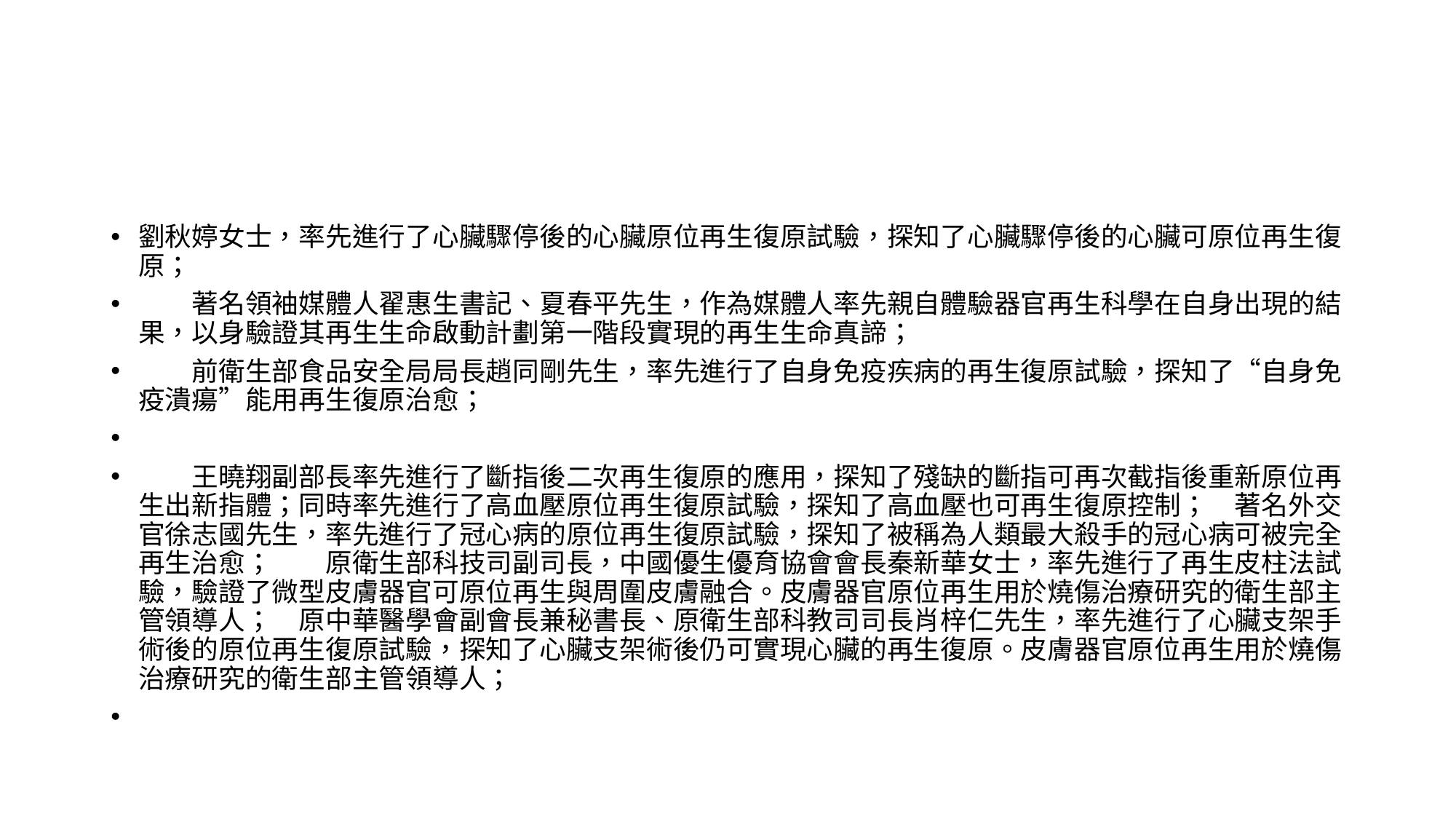

劉秋婷女士，率先進行了心臟驟停後的心臟原位再生復原試驗，探知了心臟驟停後的心臟可原位再生復原；
　　著名領袖媒體人翟惠生書記、夏春平先生，作為媒體人率先親自體驗器官再生科學在自身出現的結果，以身驗證其再生生命啟動計劃第一階段實現的再生生命真諦；
　　前衛生部食品安全局局長趙同剛先生，率先進行了自身免疫疾病的再生復原試驗，探知了“自身免疫潰瘍”能用再生復原治愈；

　　王曉翔副部長率先進行了斷指後二次再生復原的應用，探知了殘缺的斷指可再次截指後重新原位再生出新指體；同時率先進行了高血壓原位再生復原試驗，探知了高血壓也可再生復原控制；　著名外交官徐志國先生，率先進行了冠心病的原位再生復原試驗，探知了被稱為人類最大殺手的冠心病可被完全再生治愈；　　原衛生部科技司副司長，中國優生優育協會會長秦新華女士，率先進行了再生皮柱法試驗，驗證了微型皮膚器官可原位再生與周圍皮膚融合。皮膚器官原位再生用於燒傷治療研究的衛生部主管領導人；　原中華醫學會副會長兼秘書長、原衛生部科教司司長肖梓仁先生，率先進行了心臟支架手術後的原位再生復原試驗，探知了心臟支架術後仍可實現心臟的再生復原。皮膚器官原位再生用於燒傷治療研究的衛生部主管領導人；